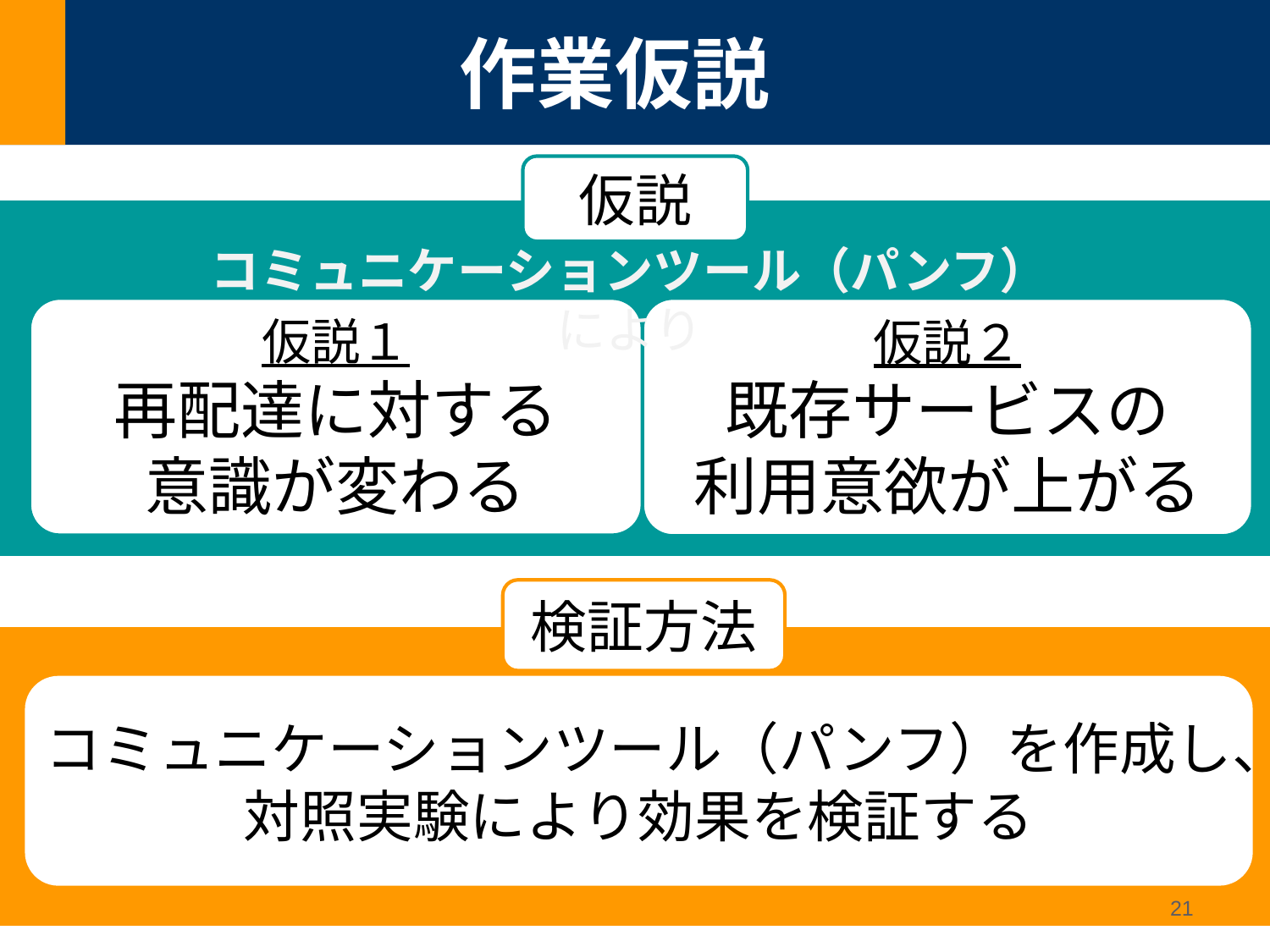

# 作業仮説

仮説

コミュニケーションツール（パンフ）により
仮説１
再配達に対する
意識が変わる
仮説２
既存サービスの
利用意欲が上がる
検証方法

コミュニケーションツール（パンフ）を作成し、
対照実験により効果を検証する
21